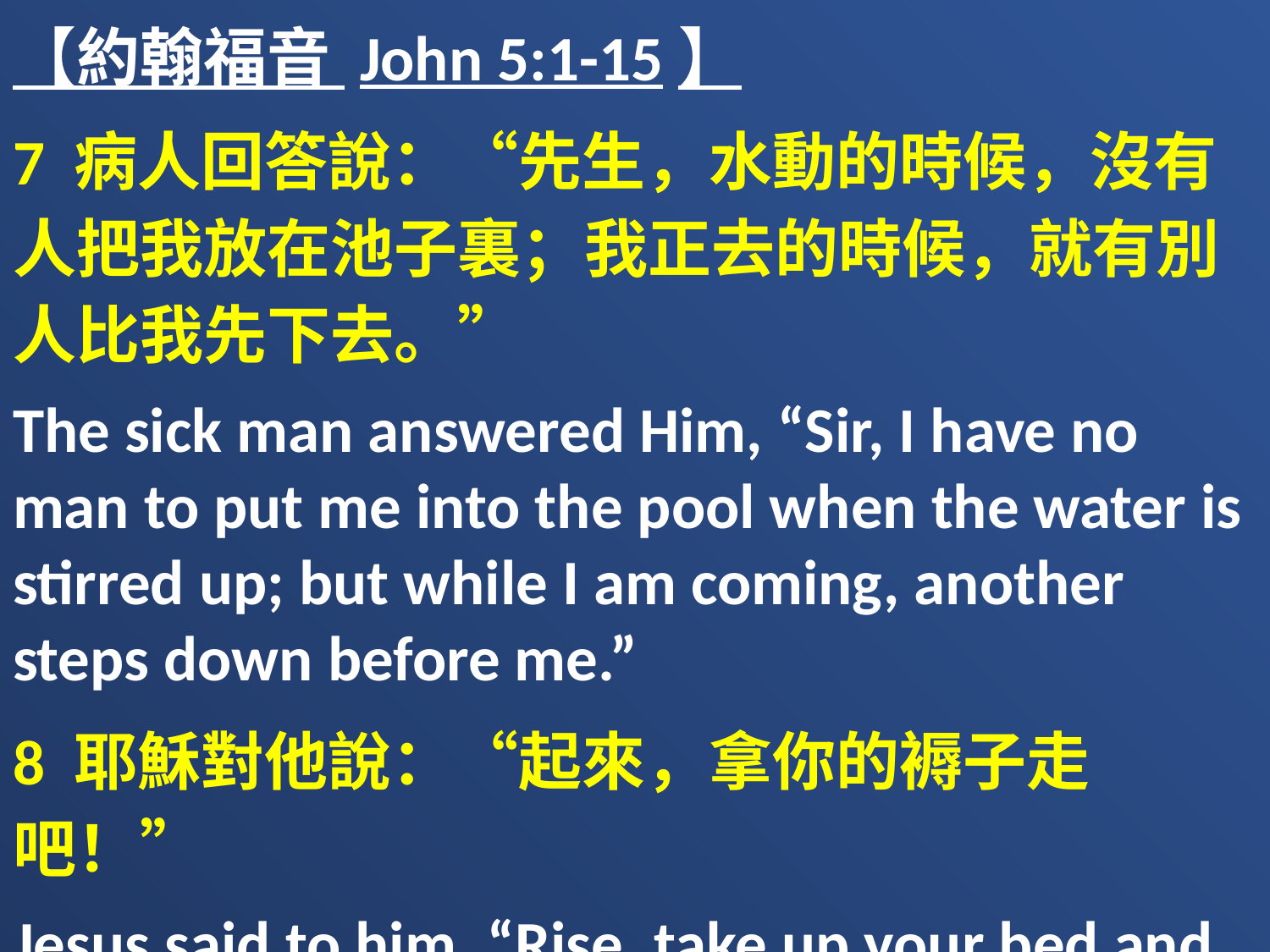

【約翰福音 John 5:1-15】
7 病人回答說：“先生，水動的時候，沒有人把我放在池子裏；我正去的時候，就有別人比我先下去。”
The sick man answered Him, “Sir, I have no man to put me into the pool when the water is stirred up; but while I am coming, another steps down before me.”
8 耶穌對他說：“起來，拿你的褥子走吧！”
Jesus said to him, “Rise, take up your bed and walk.”